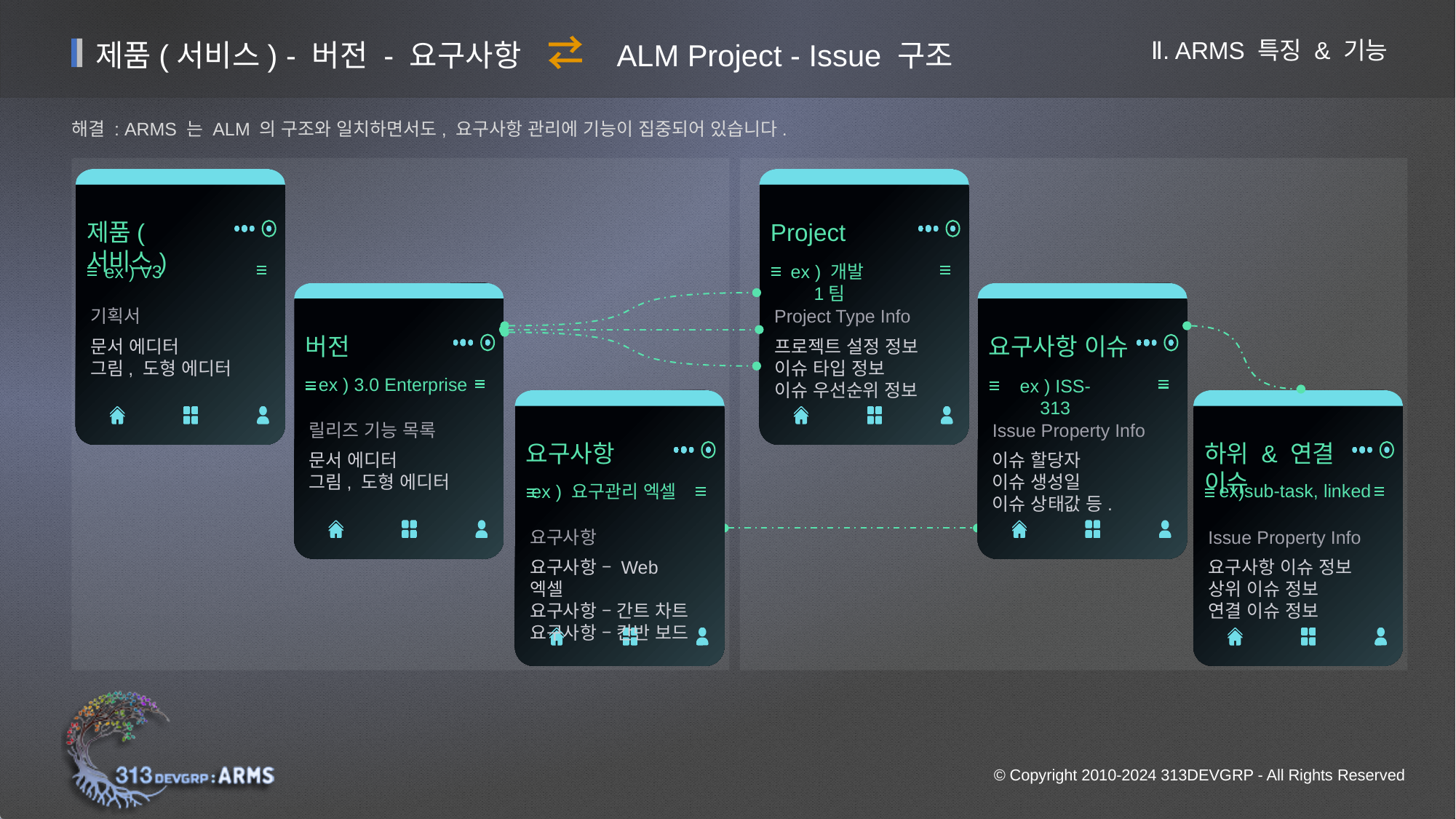

제품(서비스) - 버전 - 요구사항   ⇄   ALM Project - Issue 구조
Ⅱ. ARMS 특징 & 기능

해결 : ARMS 는 ALM 의 구조와 일치하면서도, 요구사항 관리에 기능이 집중되어 있습니다.

제품(서비스)
Project

ex ) V3
ex ) 개발1팀

기획서
문서 에디터
그림, 도형 에디터
Project Type Info
프로젝트 설정 정보 이슈 타입 정보
이슈 우선순위 정보

버전
요구사항 이슈

ex ) 3.0 Enterprise
ex ) ISS-313

릴리즈 기능 목록
문서 에디터
그림, 도형 에디터
Issue Property Info
이슈 할당자
이슈 생성일
이슈 상태값 등.
요구사항
하위 & 연결 이슈

ex)sub-task, linked
ex ) 요구관리 엑셀

요구사항
요구사항 – Web 엑셀
요구사항 – 간트 차트
요구사항 – 칸반 보드
Issue Property Info
요구사항 이슈 정보
상위 이슈 정보
연결 이슈 정보